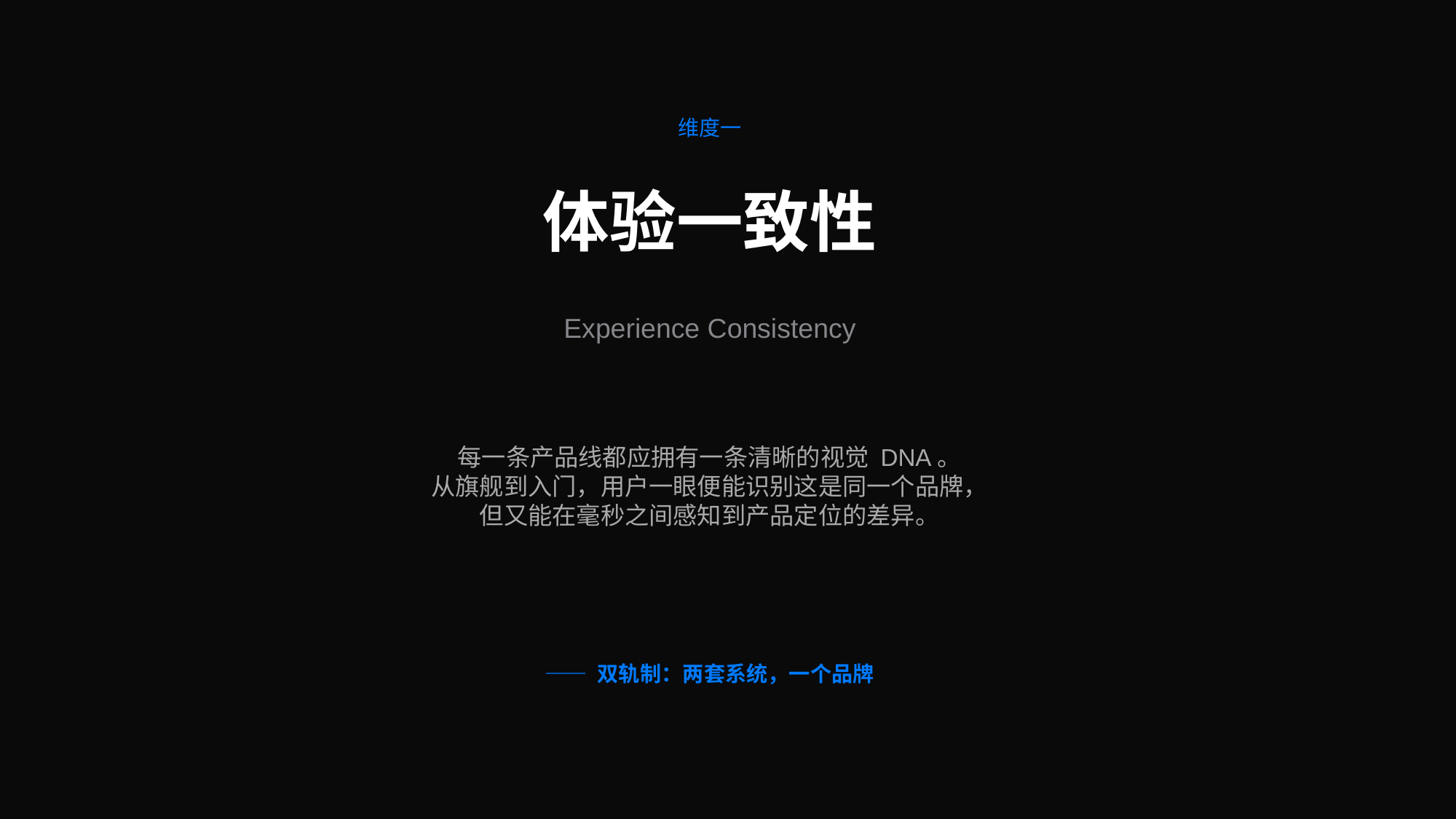

维度一
体验一致性
Experience Consistency
每一条产品线都应拥有一条清晰的视觉 DNA。
从旗舰到入门，用户一眼便能识别这是同一个品牌，
但又能在毫秒之间感知到产品定位的差异。
—— 双轨制：两套系统，一个品牌